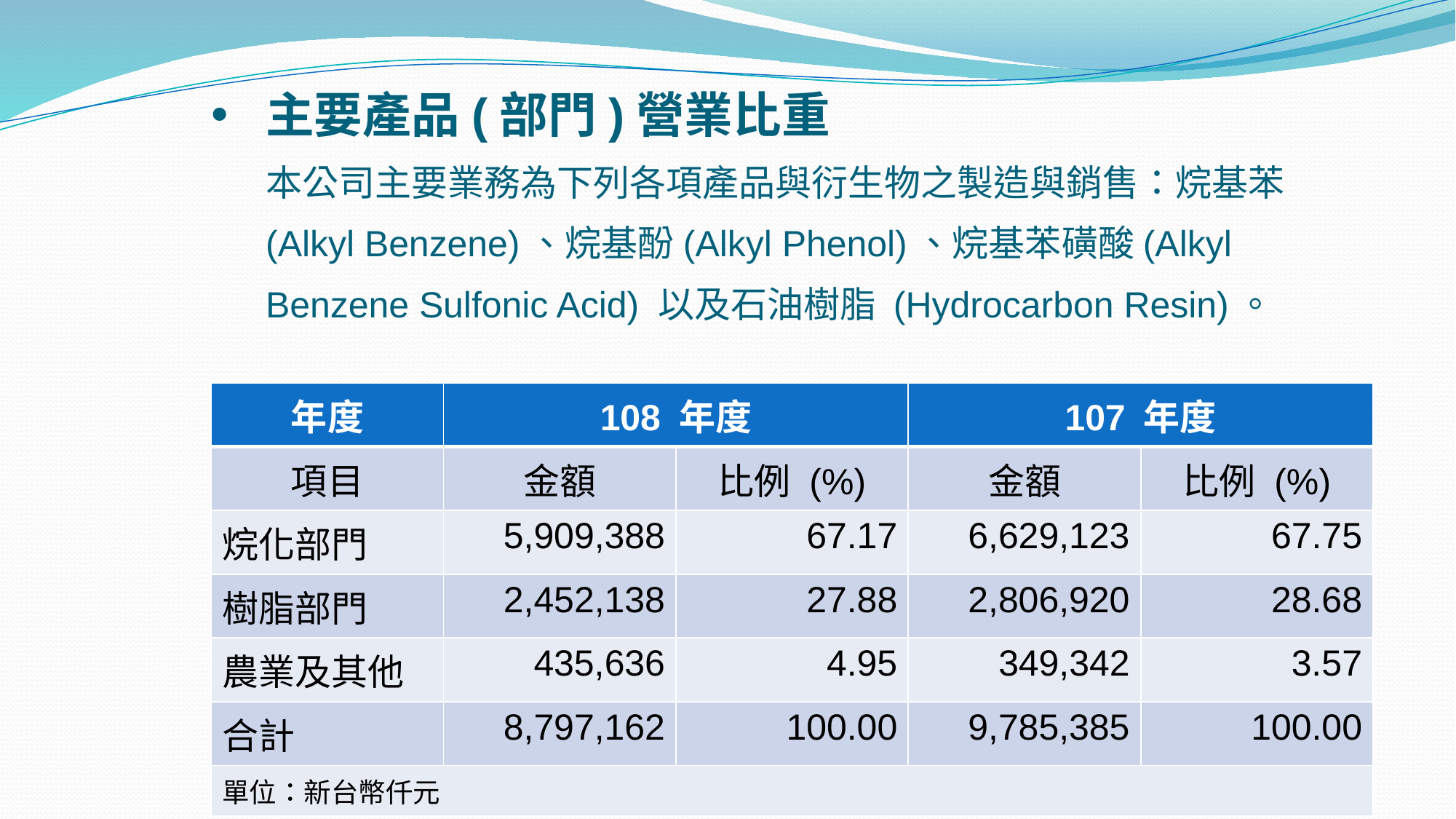

# 主要產品(部門)營業比重 本公司主要業務為下列各項產品與衍生物之製造與銷售：烷基苯(Alkyl Benzene)、烷基酚(Alkyl Phenol)、烷基苯磺酸(Alkyl Benzene Sulfonic Acid) 以及石油樹脂 (Hydrocarbon Resin)。
| 年度 | 108 年度 |  | 107 年度 |  |
| --- | --- | --- | --- | --- |
| 項目 | 金額 | 比例 (%) | 金額 | 比例 (%) |
| 烷化部門 | 5,909,388 | 67.17 | 6,629,123 | 67.75 |
| 樹脂部門 | 2,452,138 | 27.88 | 2,806,920 | 28.68 |
| 農業及其他 | 435,636 | 4.95 | 349,342 | 3.57 |
| 合計 | 8,797,162 | 100.00 | 9,785,385 | 100.00 |
| 單位：新台幣仟元 |  |  |  |  |